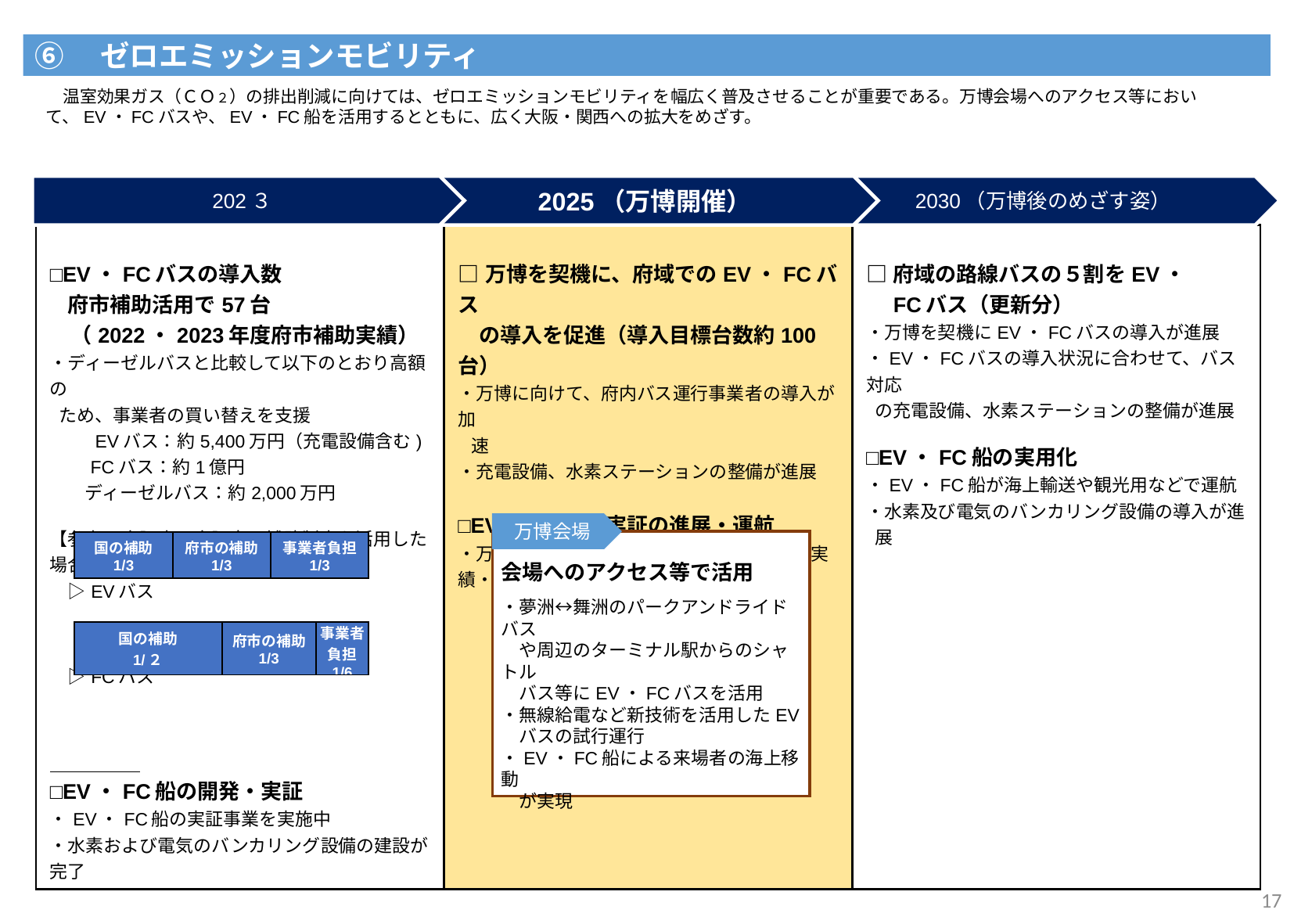

⑥　ゼロエミッションモビリティ
　温室効果ガス（ＣＯ２）の排出削減に向けては、ゼロエミッションモビリティを幅広く普及させることが重要である。万博会場へのアクセス等において、EV・FCバスや、EV・FC船を活用するとともに、広く大阪・関西への拡大をめざす。
202３
2030（万博後のめざす姿）
2025（万博開催）
| □EV・FCバスの導入数 　府市補助活用で57台 　（2022・2023年度府市補助実績） ・ディーゼルバスと比較して以下のとおり高額の　 ため、事業者の買い替えを支援 　 　EVバス：約5,400万円（充電設備含む) 　 FCバス：約1億円 　 ディーゼルバス：約2,000万円　 【参考：大阪府・大阪市の補助制度を活用した場合の負担例】 　▷EVバス 　▷FCバス 　　　　　 □EV・FC船の開発・実証 ・EV・FC船の実証事業を実施中 ・水素および電気のバンカリング設備の建設が完了 | □万博を契機に、府域でのEV・FCバス　 　の導入を促進（導入目標台数約100台） ・万博に向けて、府内バス運行事業者の導入が加 速 ・充電設備、水素ステーションの整備が進展 □EV・FC船の実証の進展・運航 ・万博においてEV・FC船に使用する設備実績・ノウハウを蓄積 | □府域の路線バスの５割をEV・ 　FCバス（更新分） ・万博を契機にEV・FCバスの導入が進展 ・EV・FCバスの導入状況に合わせて、バス対応 の充電設備、水素ステーションの整備が進展 □EV・FC船の実用化 ・EV・FC船が海上輸送や観光用などで運航 ・水素及び電気のバンカリング設備の導入が進展 |
| --- | --- | --- |
万博会場
会場へのアクセス等で活用

・夢洲↔舞洲のパークアンドライドバス
　や周辺のターミナル駅からのシャトル
　バス等にEV・FCバスを活用
・無線給電など新技術を活用したEV
　バスの試行運行
・EV・FC船による来場者の海上移動
　が実現

| 国の補助 1/3 | 府市の補助 1/3 | 事業者負担 1/3 |
| --- | --- | --- |
| 国の補助 1/２ | 府市の補助 1/3 | 事業者 負担 1/6 |
| --- | --- | --- |
17